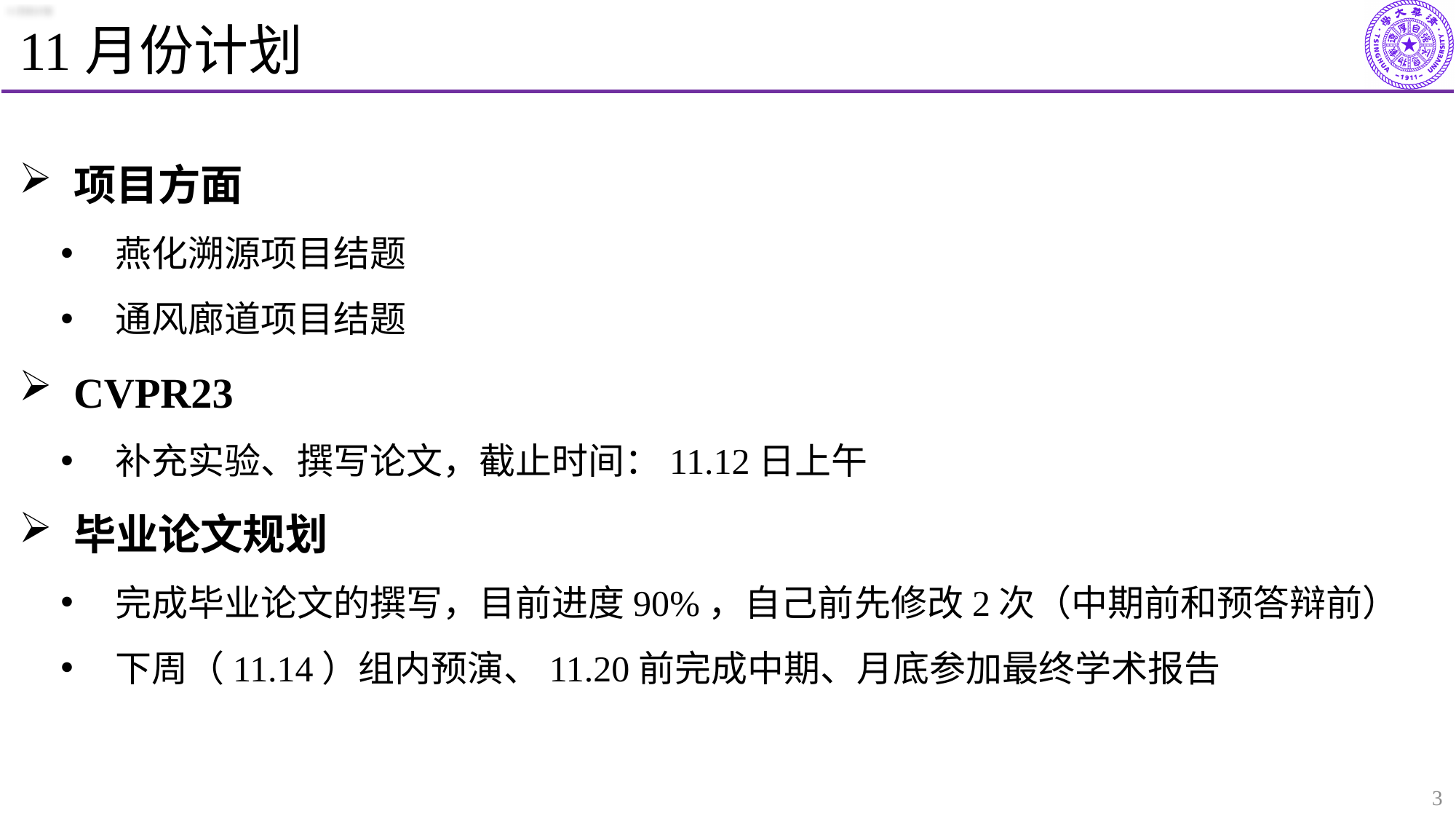

# 11月份计划
项目方面
燕化溯源项目结题
通风廊道项目结题
CVPR23
补充实验、撰写论文，截止时间：11.12日上午
毕业论文规划
完成毕业论文的撰写，目前进度90%，自己前先修改2次（中期前和预答辩前）
下周（11.14）组内预演、11.20前完成中期、月底参加最终学术报告
3